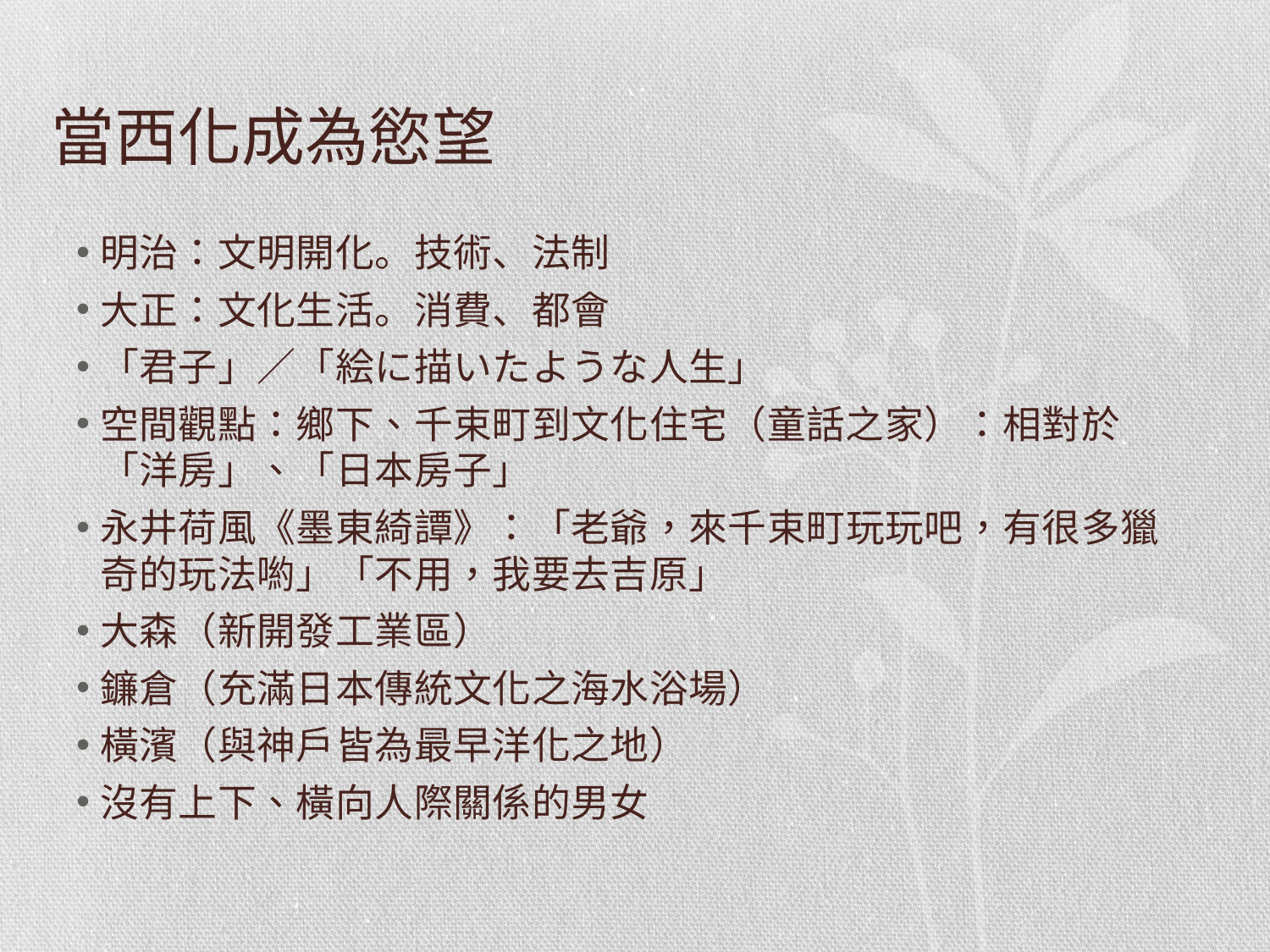

# 當西化成為慾望
明治：文明開化。技術、法制
大正：文化生活。消費、都會
「君子」／「絵に描いたような人生」
空間觀點：鄉下、千束町到文化住宅（童話之家）：相對於「洋房」、「日本房子」
永井荷風《墨東綺譚》：「老爺，來千束町玩玩吧，有很多獵奇的玩法喲」「不用，我要去吉原」
大森（新開發工業區）
鐮倉（充滿日本傳統文化之海水浴場）
橫濱（與神戶皆為最早洋化之地）
沒有上下、橫向人際關係的男女